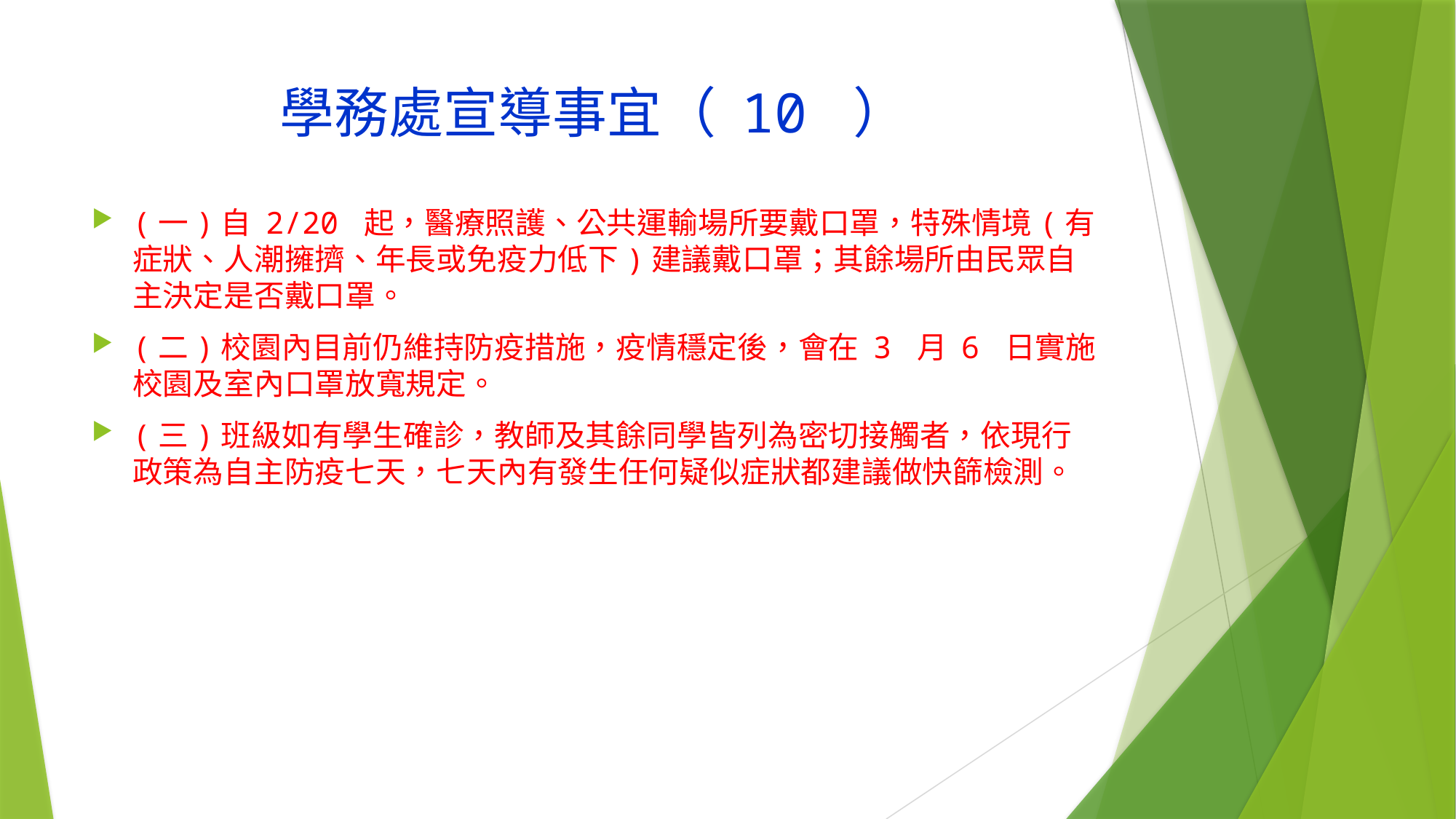

# 學務處宣導事宜（ 10 ）
(一)自 2/20 起，醫療照護、公共運輸場所要戴口罩，特殊情境(有症狀、人潮擁擠、年長或免疫力低下)建議戴口罩；其餘場所由民眾自主決定是否戴口罩。
(二)校園內目前仍維持防疫措施，疫情穩定後，會在 3 月 6 日實施校園及室內口罩放寬規定。
(三)班級如有學生確診，教師及其餘同學皆列為密切接觸者，依現行政策為自主防疫七天，七天內有發生任何疑似症狀都建議做快篩檢測。